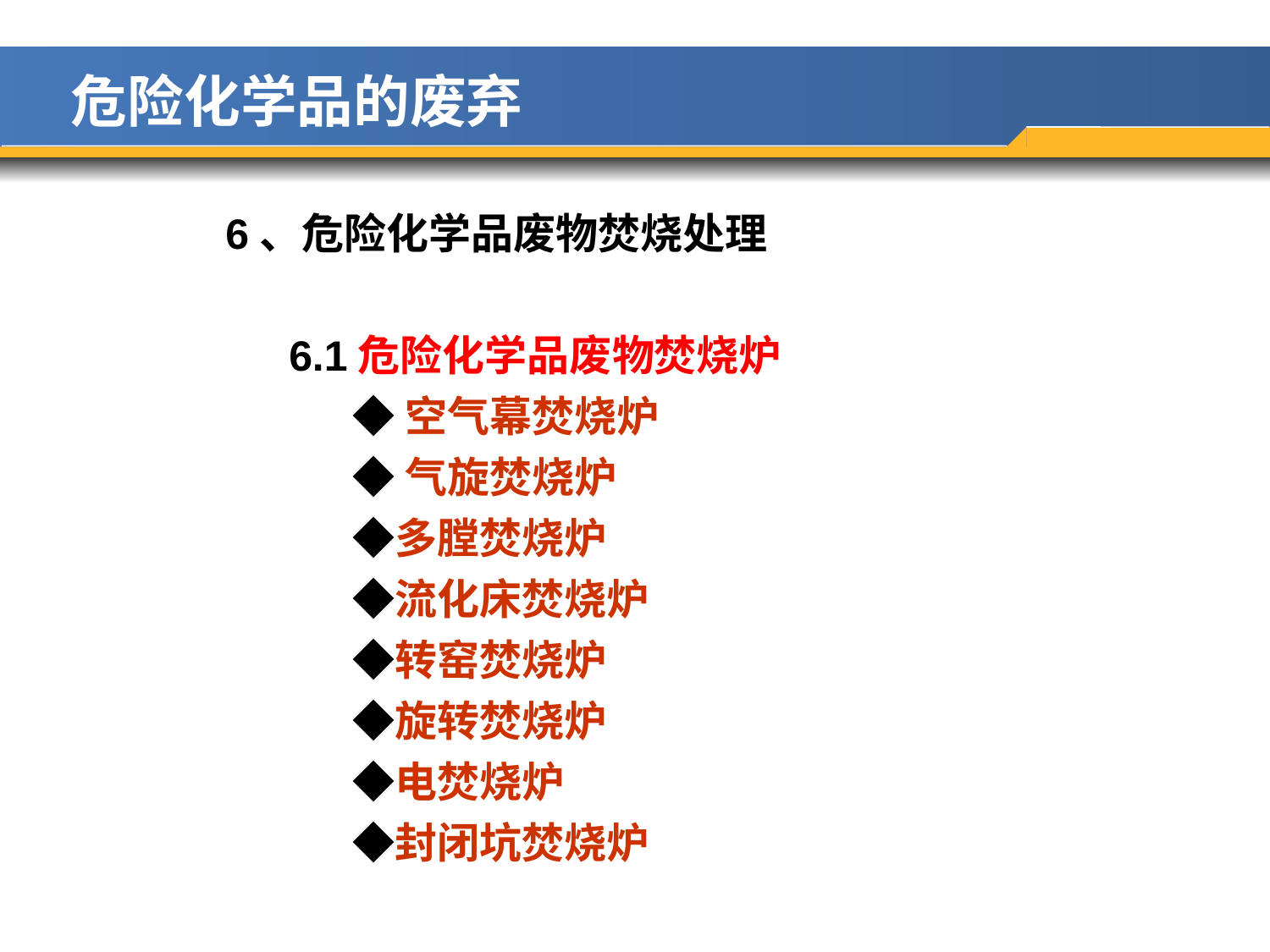

危险化学品的废弃

6、危险化学品废物焚烧处理

6.1危险化学品废物焚烧炉
◆空气幕焚烧炉
◆气旋焚烧炉
◆多膛焚烧炉
◆流化床焚烧炉
◆转窑焚烧炉
◆旋转焚烧炉
◆电焚烧炉
◆封闭坑焚烧炉